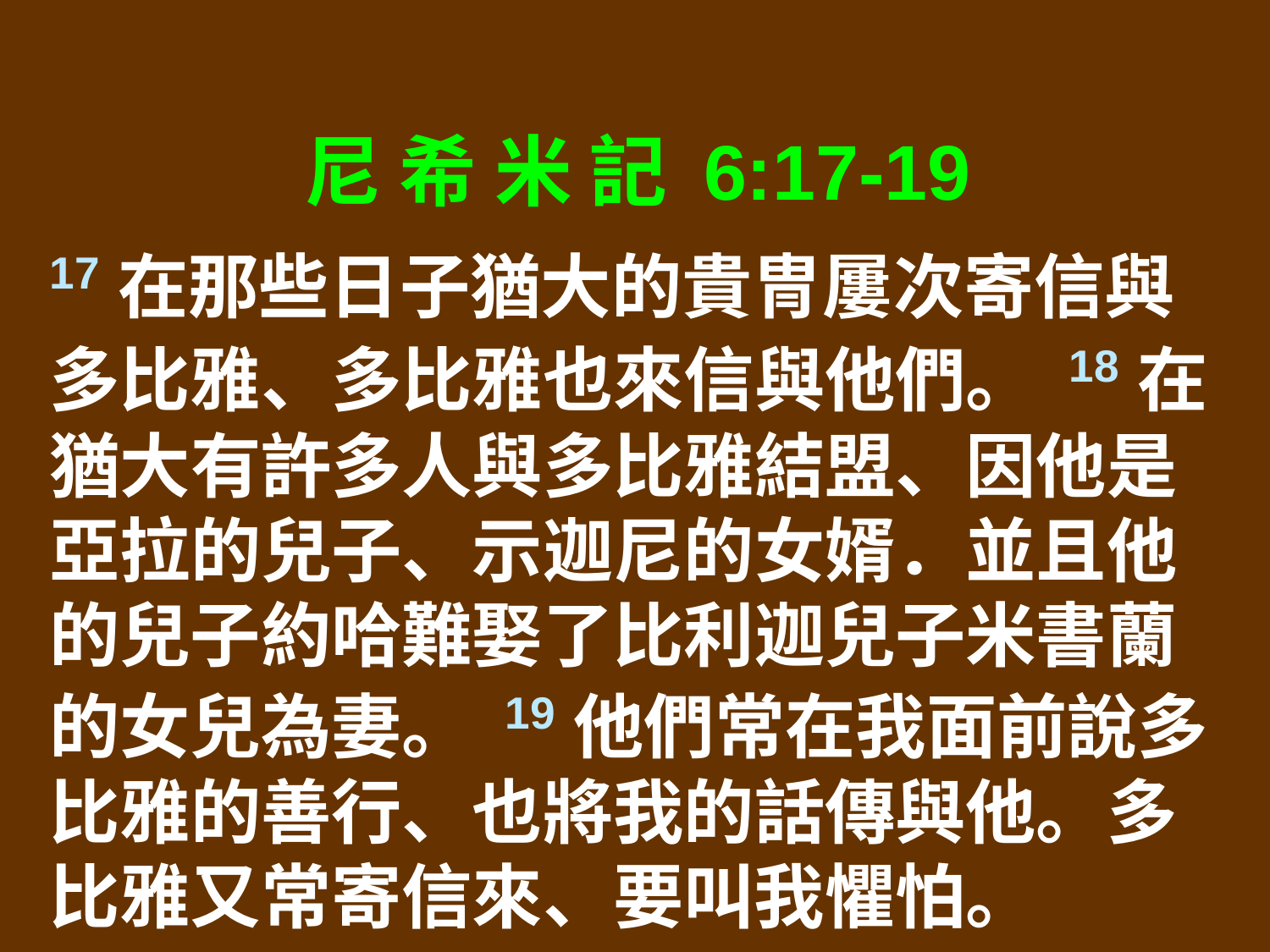

尼 希 米 記 6:17-19
17在那些日子猶大的貴冑屢次寄信與多比雅、多比雅也來信與他們。 18在猶大有許多人與多比雅結盟、因他是亞拉的兒子、示迦尼的女婿．並且他的兒子約哈難娶了比利迦兒子米書蘭的女兒為妻。 19他們常在我面前說多比雅的善行、也將我的話傳與他。多比雅又常寄信來、要叫我懼怕。